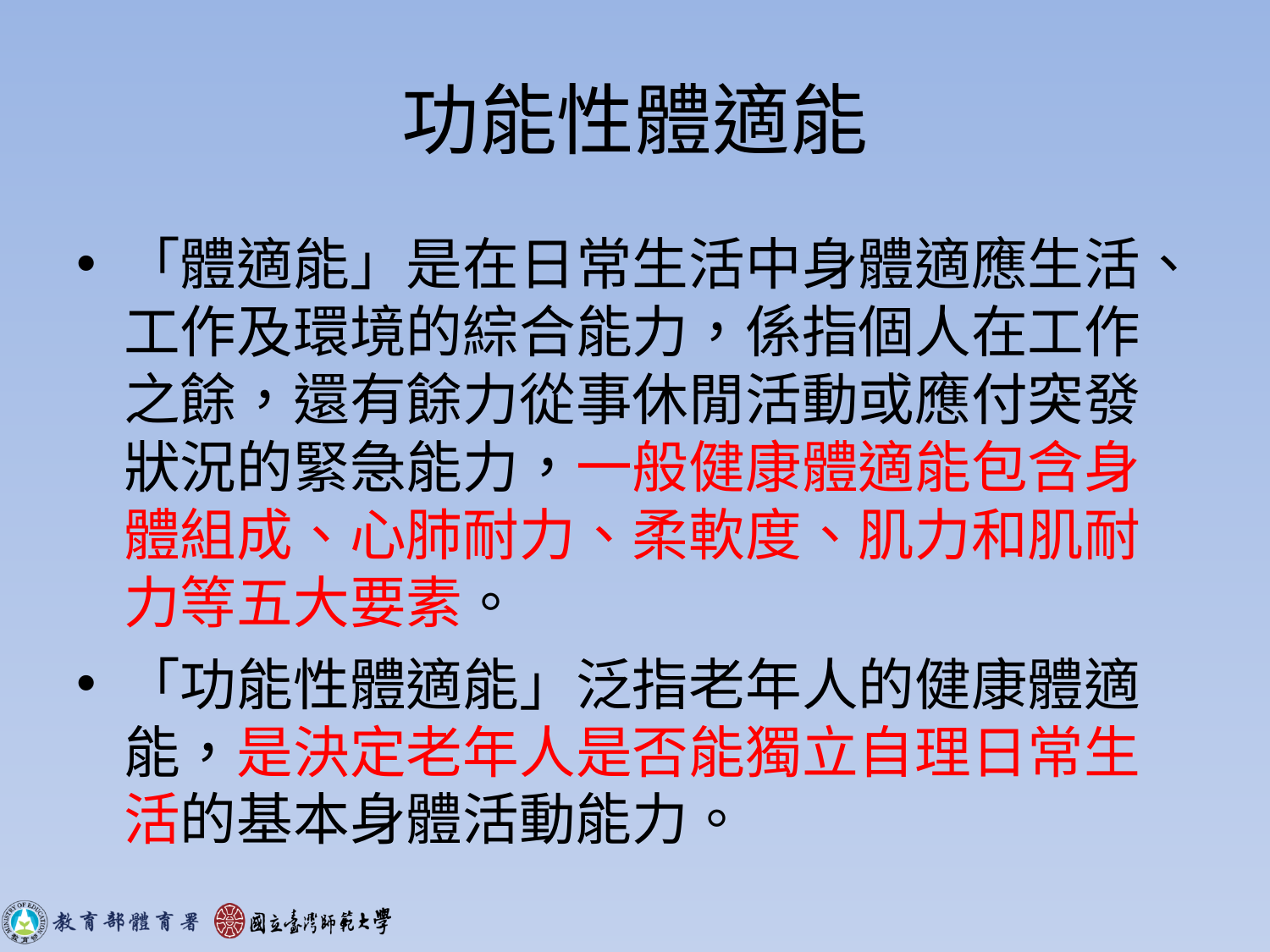

# 功能性體適能
「體適能」是在日常生活中身體適應生活、工作及環境的綜合能力，係指個人在工作之餘，還有餘力從事休閒活動或應付突發狀況的緊急能力，一般健康體適能包含身體組成、心肺耐力、柔軟度、肌力和肌耐力等五大要素。
「功能性體適能」泛指老年人的健康體適能，是決定老年人是否能獨立自理日常生活的基本身體活動能力。